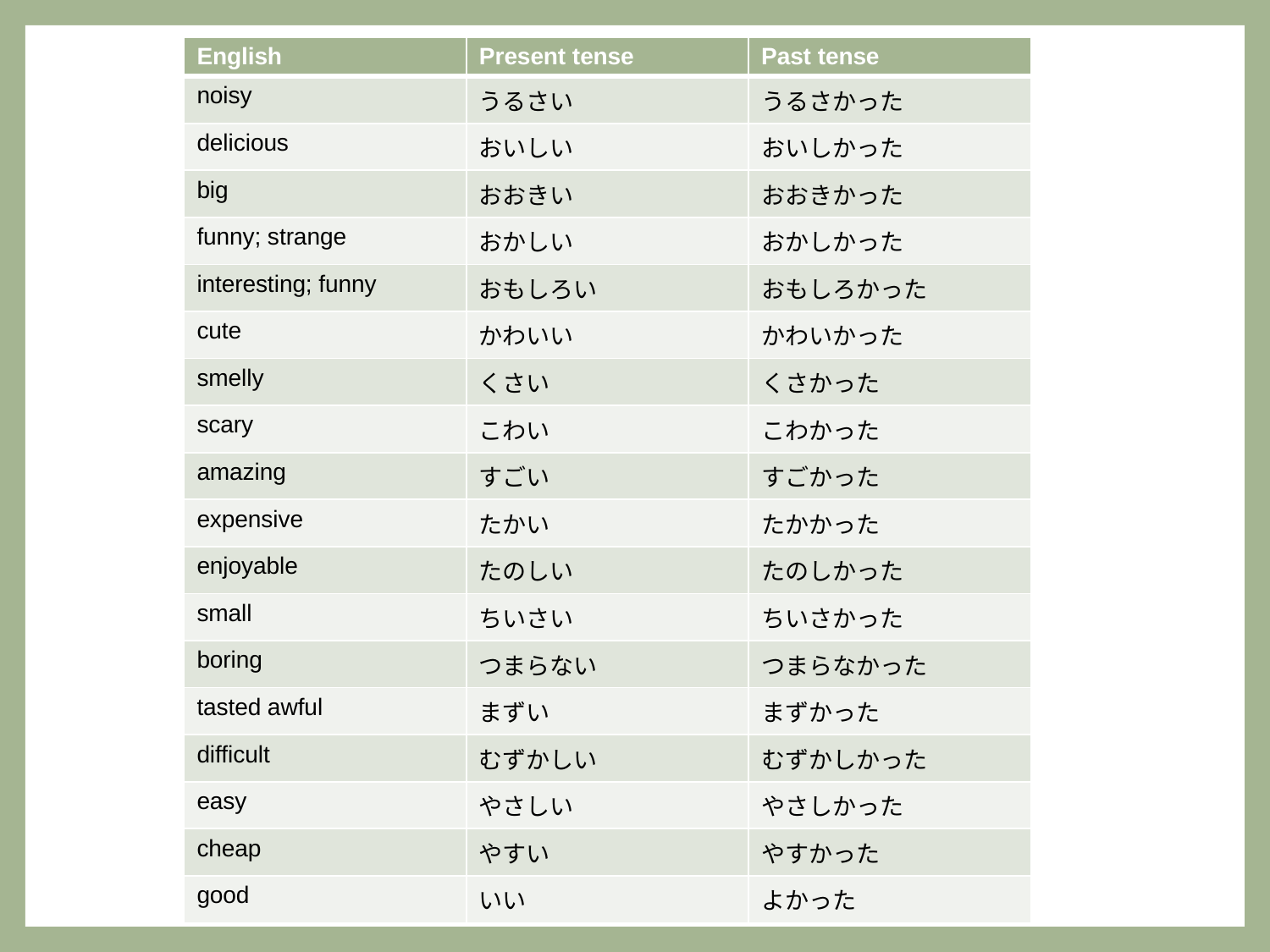

| English | Present tense | Past tense |
| --- | --- | --- |
| noisy | うるさい | うるさかった |
| delicious | おいしい | おいしかった |
| big | おおきい | おおきかった |
| funny; strange | おかしい | おかしかった |
| interesting; funny | おもしろい | おもしろかった |
| cute | かわいい | かわいかった |
| smelly | くさい | くさかった |
| scary | こわい | こわかった |
| amazing | すごい | すごかった |
| expensive | たかい | たかかった |
| enjoyable | たのしい | たのしかった |
| small | ちいさい | ちいさかった |
| boring | つまらない | つまらなかった |
| tasted awful | まずい | まずかった |
| difficult | むずかしい | むずかしかった |
| easy | やさしい | やさしかった |
| cheap | やすい | やすかった |
| good | いい | よかった |